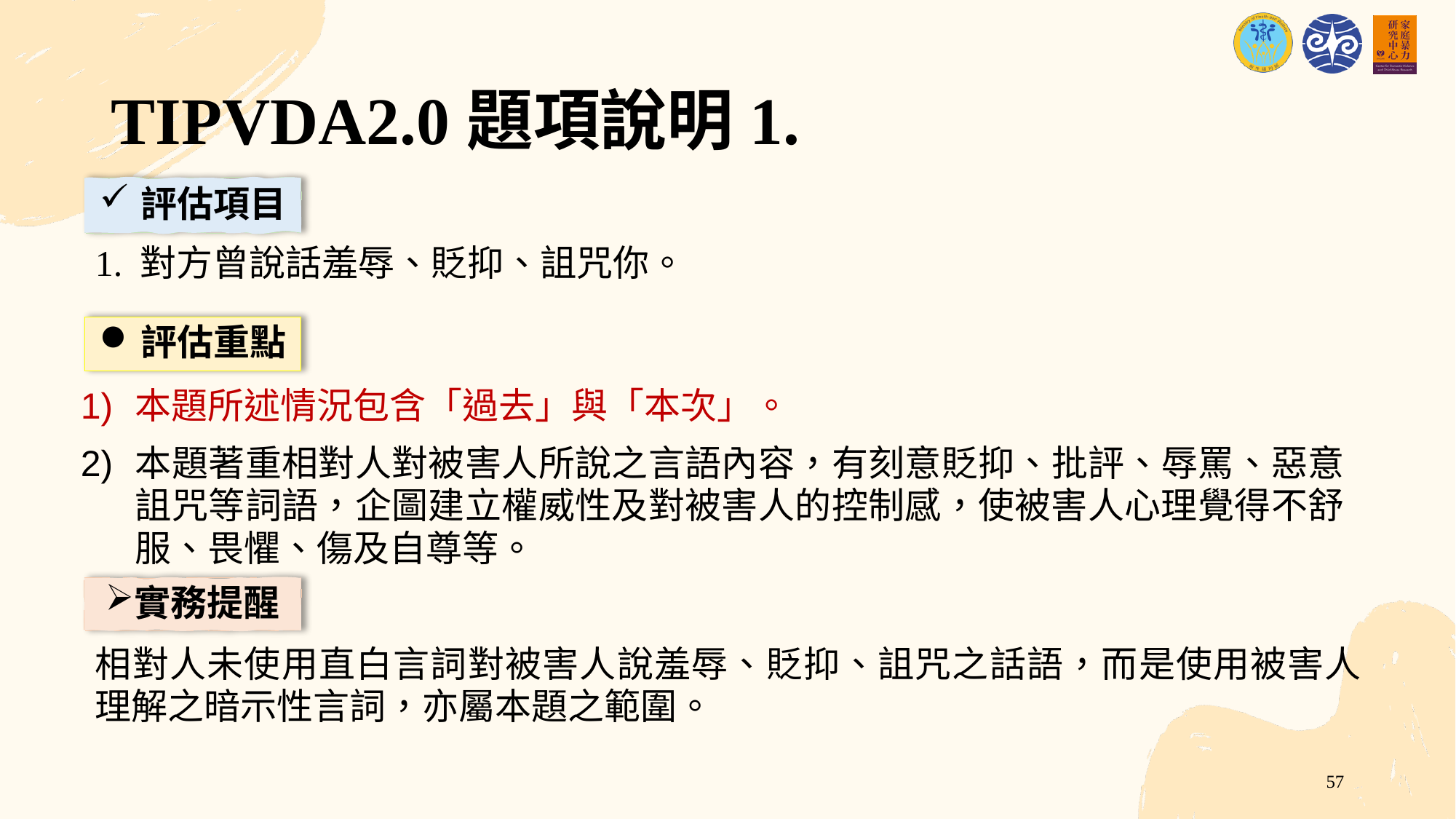

# TIPVDA2.0題項說明1.
評估項目
1. 對方曾說話羞辱、貶抑、詛咒你。
評估重點
本題所述情況包含「過去」與「本次」。
本題著重相對人對被害人所說之言語內容，有刻意貶抑、批評、辱罵、惡意詛咒等詞語，企圖建立權威性及對被害人的控制感，使被害人心理覺得不舒服、畏懼、傷及自尊等。
實務提醒
相對人未使用直白言詞對被害人說羞辱、貶抑、詛咒之話語，而是使用被害人理解之暗示性言詞，亦屬本題之範圍。
57